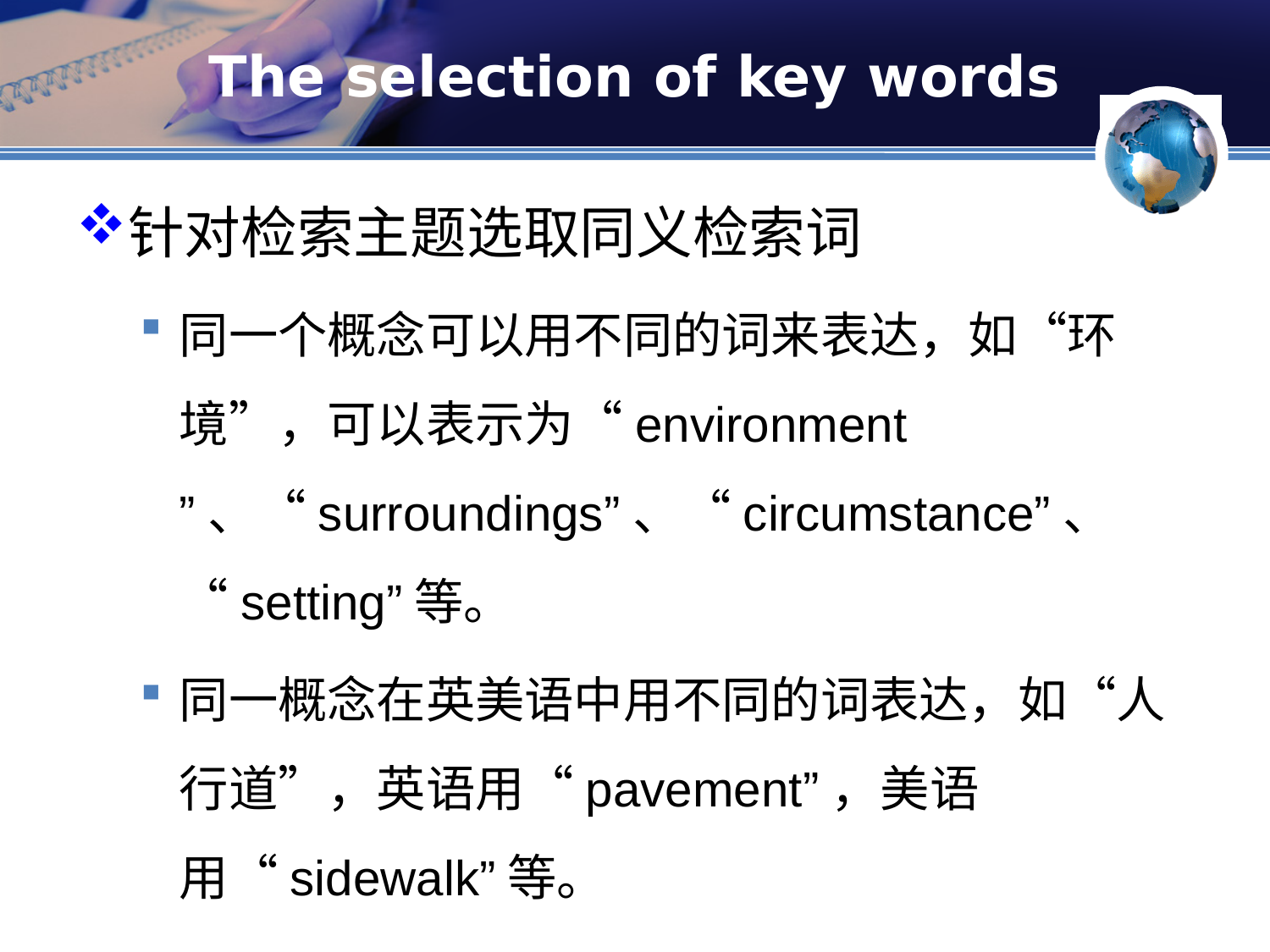

# The selection of key words
针对检索主题选取同义检索词
同一个概念可以用不同的词来表达，如“环境”，可以表示为“environment ”、“surroundings”、“circumstance”、“setting”等。
同一概念在英美语中用不同的词表达，如“人行道”，英语用“pavement”，美语用“sidewalk”等。